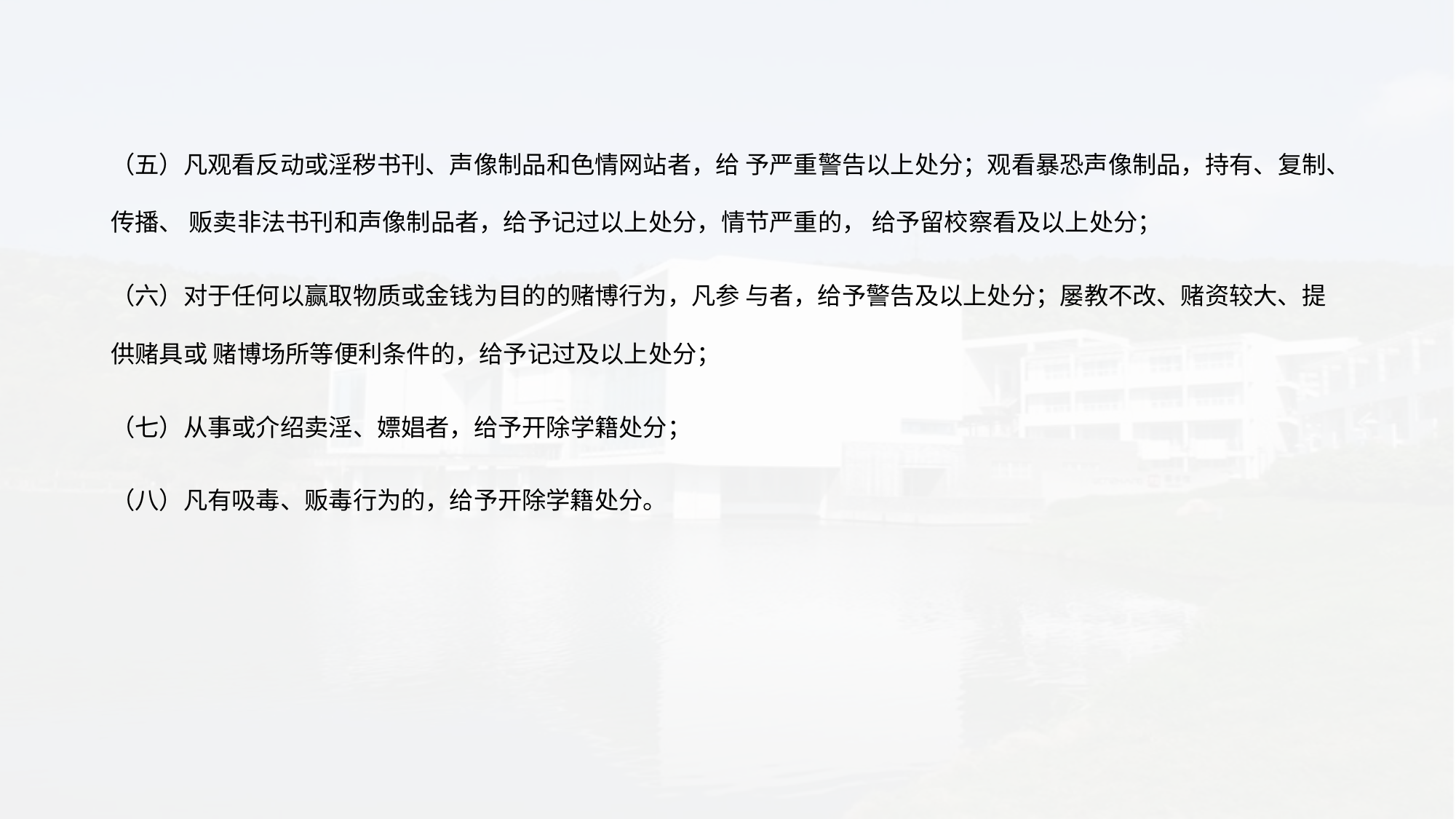

（五）凡观看反动或淫秽书刊、声像制品和色情网站者，给 予严重警告以上处分；观看暴恐声像制品，持有、复制、传播、 贩卖非法书刊和声像制品者，给予记过以上处分，情节严重的， 给予留校察看及以上处分；
（六）对于任何以赢取物质或金钱为目的的赌博行为，凡参 与者，给予警告及以上处分；屡教不改、赌资较大、提供赌具或 赌博场所等便利条件的，给予记过及以上处分；
（七）从事或介绍卖淫、嫖娼者，给予开除学籍处分；
（八）凡有吸毒、贩毒行为的，给予开除学籍处分。